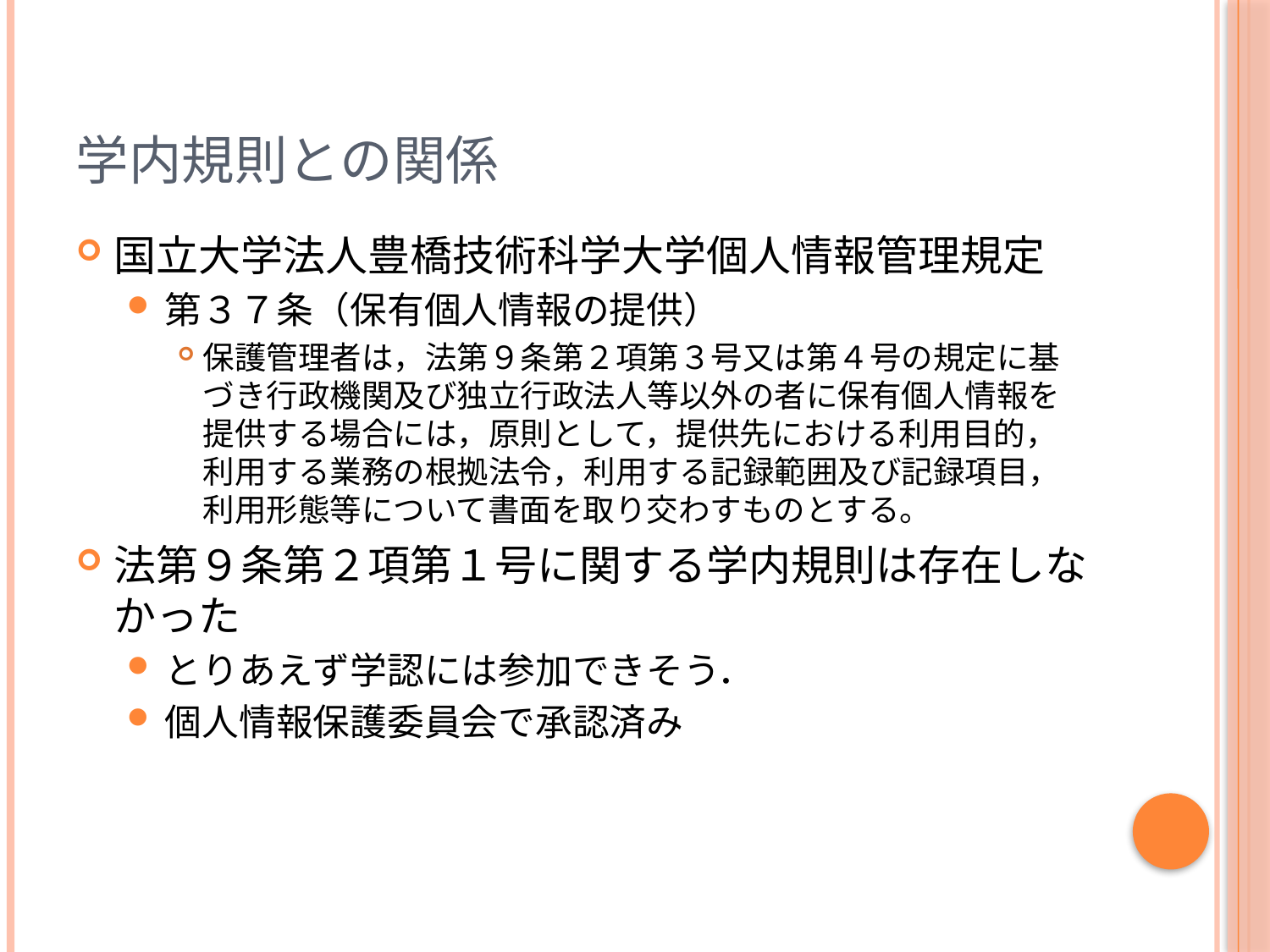

# 学内規則との関係
国立大学法人豊橋技術科学大学個人情報管理規定
第３７条（保有個人情報の提供）
保護管理者は，法第９条第２項第３号又は第４号の規定に基づき行政機関及び独立行政法人等以外の者に保有個人情報を提供する場合には，原則として，提供先における利用目的，利用する業務の根拠法令，利用する記録範囲及び記録項目，利用形態等について書面を取り交わすものとする。
法第９条第２項第１号に関する学内規則は存在しなかった
とりあえず学認には参加できそう．
個人情報保護委員会で承認済み